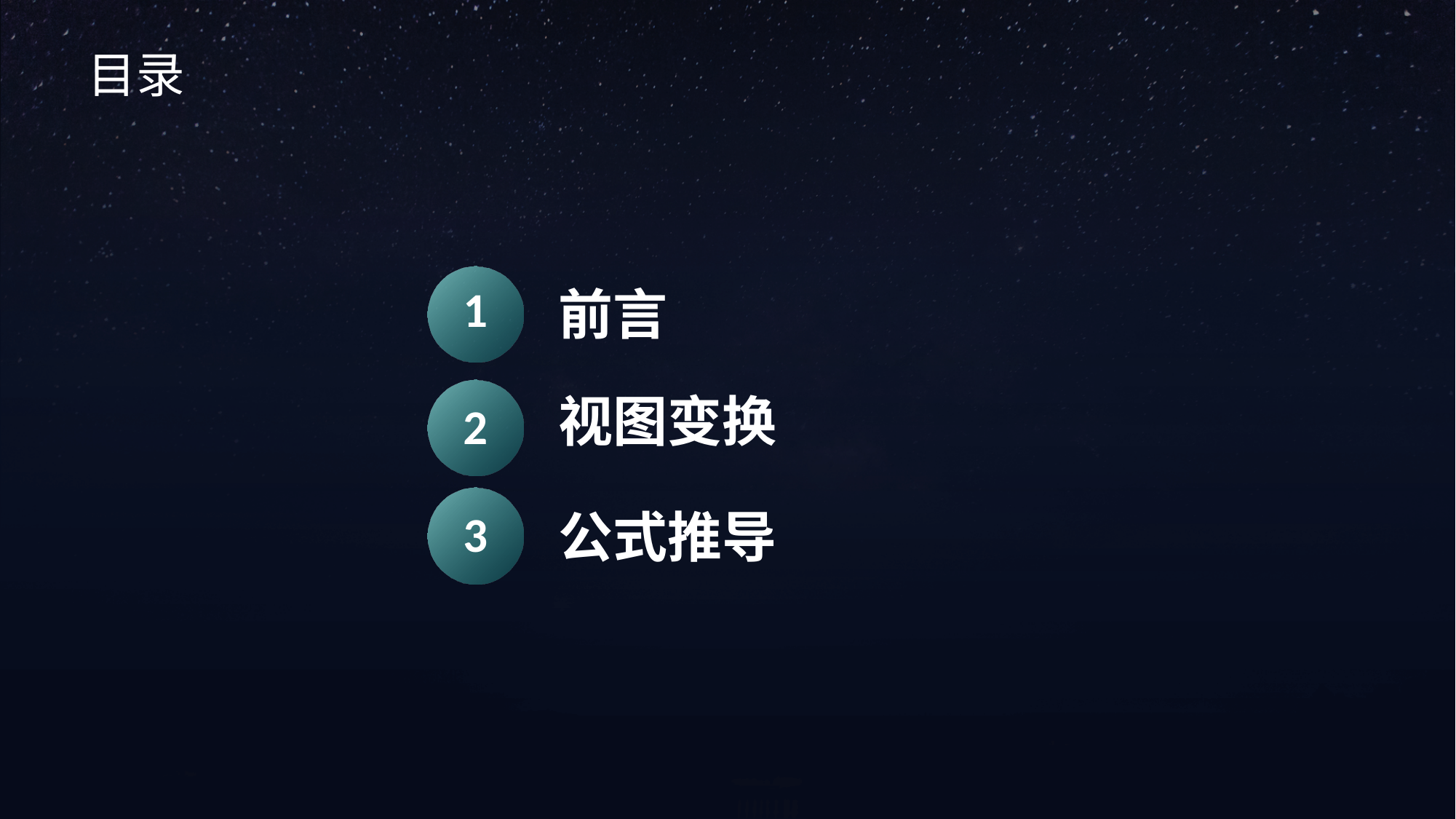

目录

1
前言

视图变换
2

3
公式推导